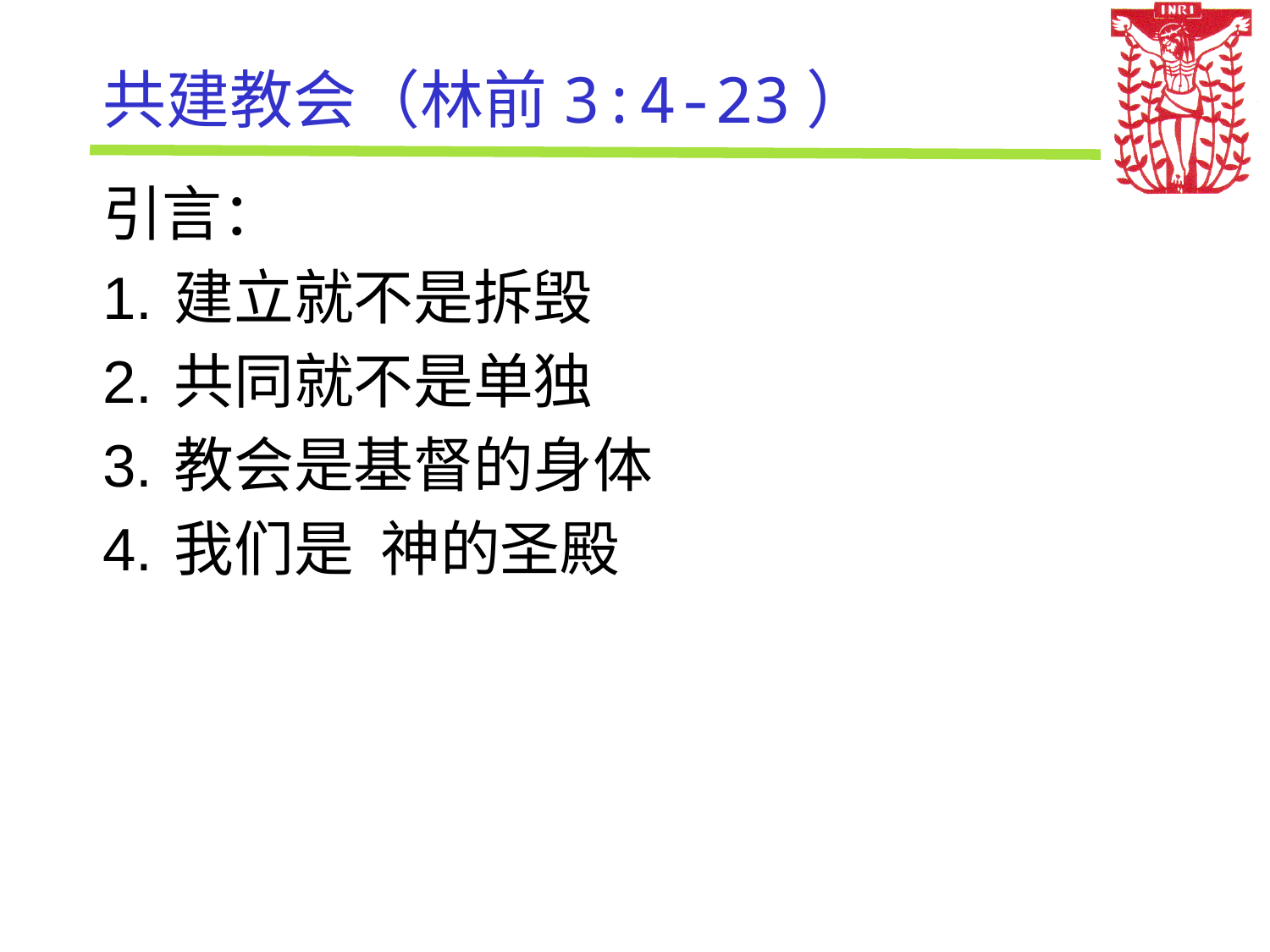

# 共建教会（林前3:4-23）
引言：
建立就不是拆毁
共同就不是单独
教会是基督的身体
我们是  神的圣殿